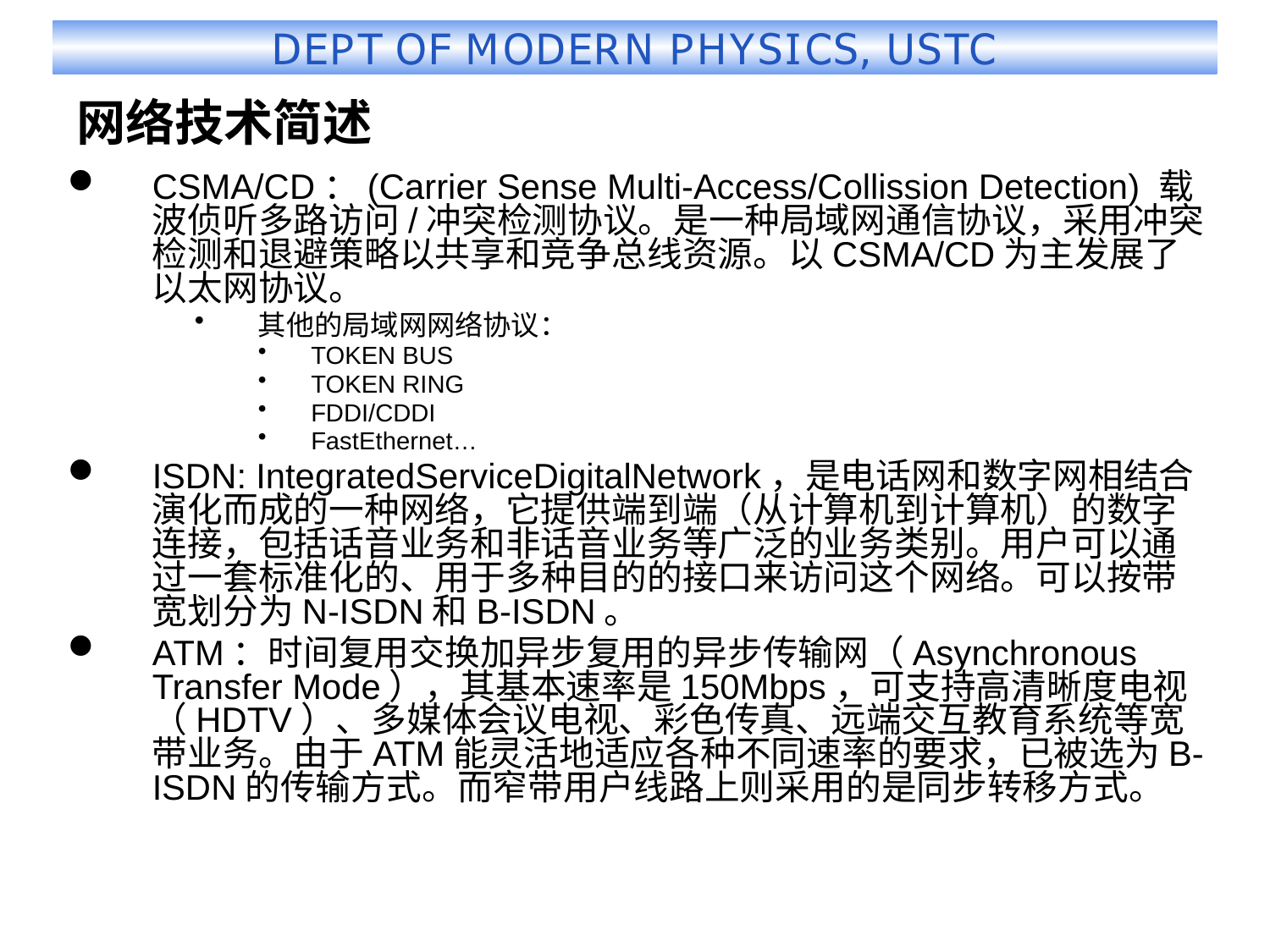

# 网络技术简述
CSMA/CD：(Carrier Sense Multi-Access/Collission Detection) 载波侦听多路访问/冲突检测协议。是一种局域网通信协议，采用冲突检测和退避策略以共享和竞争总线资源。以CSMA/CD为主发展了以太网协议。
其他的局域网网络协议：
TOKEN BUS
TOKEN RING
FDDI/CDDI
FastEthernet…
ISDN: IntegratedServiceDigitalNetwork，是电话网和数字网相结合演化而成的一种网络，它提供端到端（从计算机到计算机）的数字连接，包括话音业务和非话音业务等广泛的业务类别。用户可以通过一套标准化的、用于多种目的的接口来访问这个网络。可以按带宽划分为N-ISDN和B-ISDN。
ATM：时间复用交换加异步复用的异步传输网（Asynchronous Transfer Mode），其基本速率是150Mbps，可支持高清晰度电视（HDTV）、多媒体会议电视、彩色传真、远端交互教育系统等宽带业务。由于ATM能灵活地适应各种不同速率的要求，已被选为B-ISDN的传输方式。而窄带用户线路上则采用的是同步转移方式。